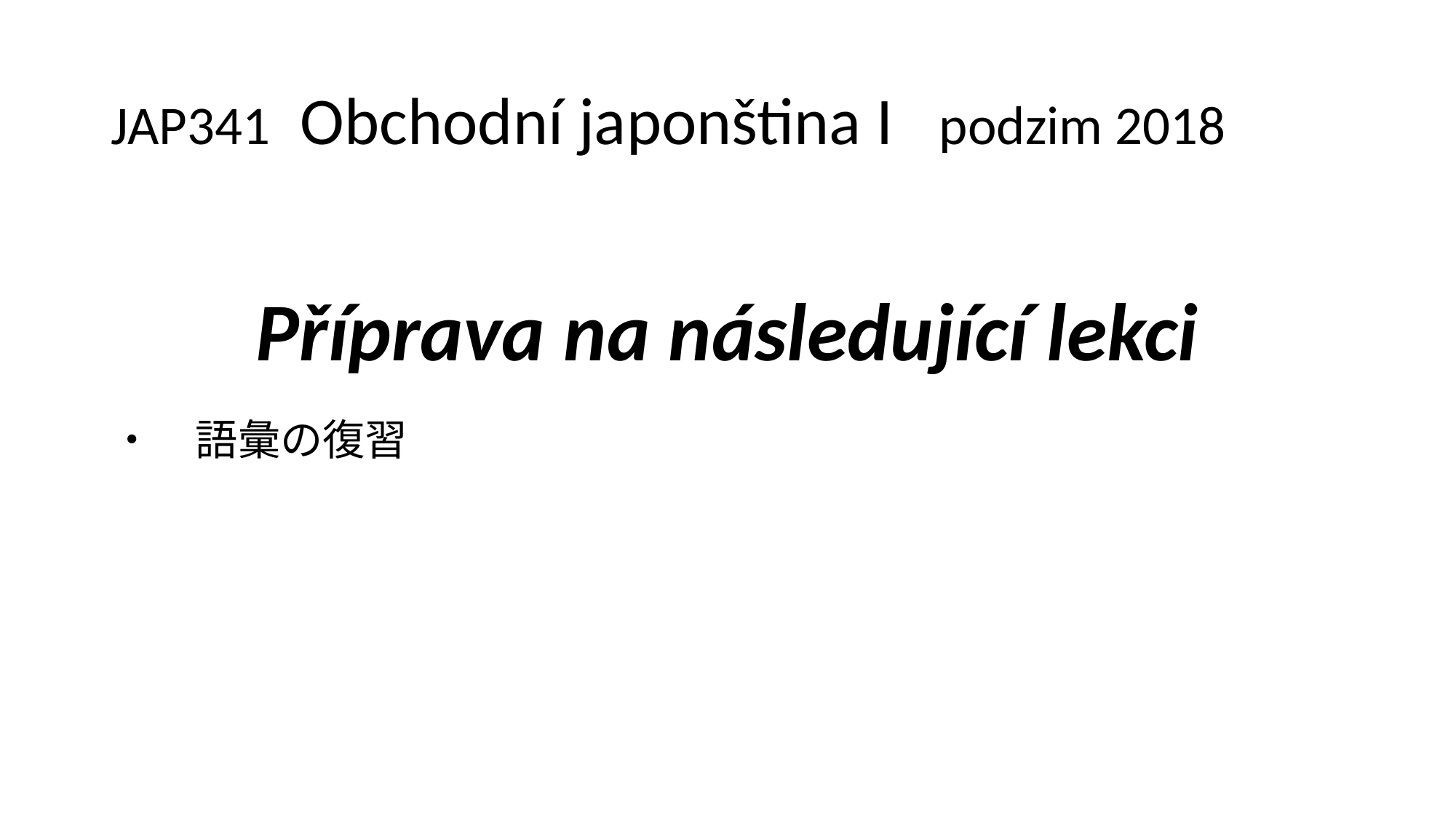

# JAP341  Obchodní japonština I   podzim 2018
Příprava na následující lekci

・　語彙の復習